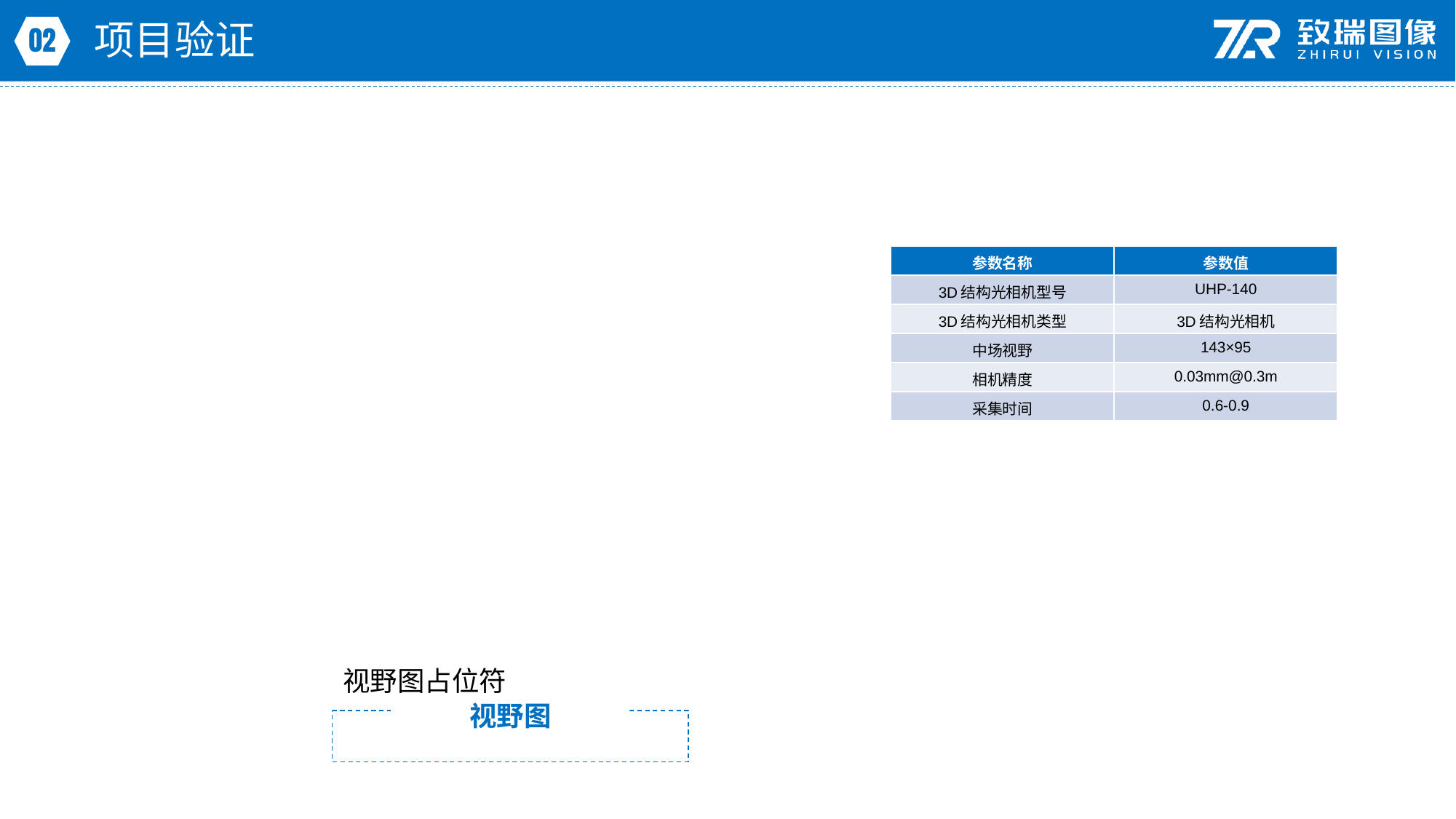

项目验证
02
| 参数名称 | 参数值 |
| --- | --- |
| 3D结构光相机型号 | UHP-140 |
| 3D结构光相机类型 | 3D结构光相机 |
| 中场视野 | 143×95 |
| 相机精度 | 0.03mm@0.3m |
| 采集时间 | 0.6-0.9 |
视野图占位符
视野图